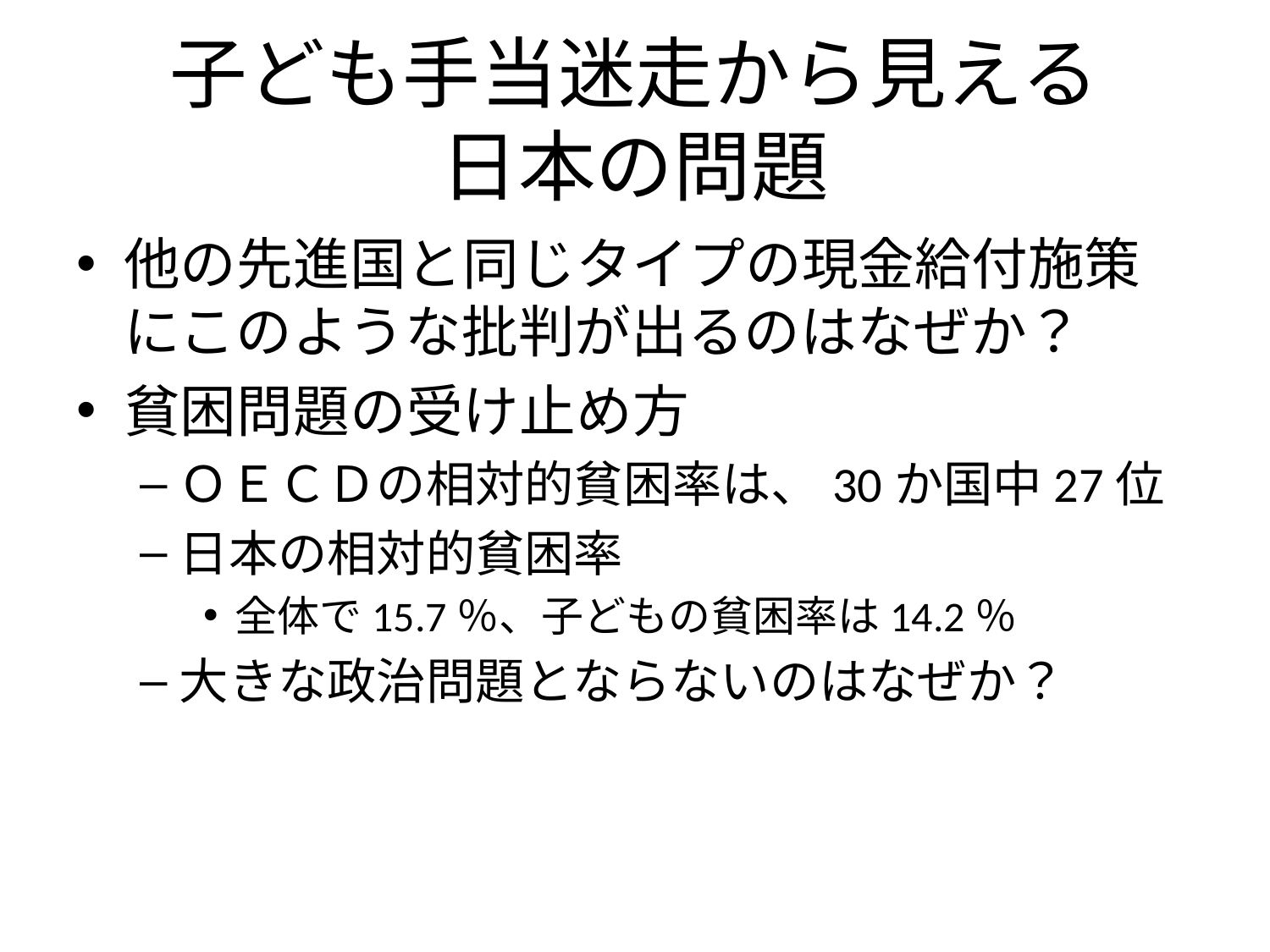

# 子ども手当迷走から見える 日本の問題
他の先進国と同じタイプの現金給付施策にこのような批判が出るのはなぜか？
貧困問題の受け止め方
ＯＥＣＤの相対的貧困率は、30か国中27位
日本の相対的貧困率
全体で15.7％、子どもの貧困率は14.2％
大きな政治問題とならないのはなぜか？